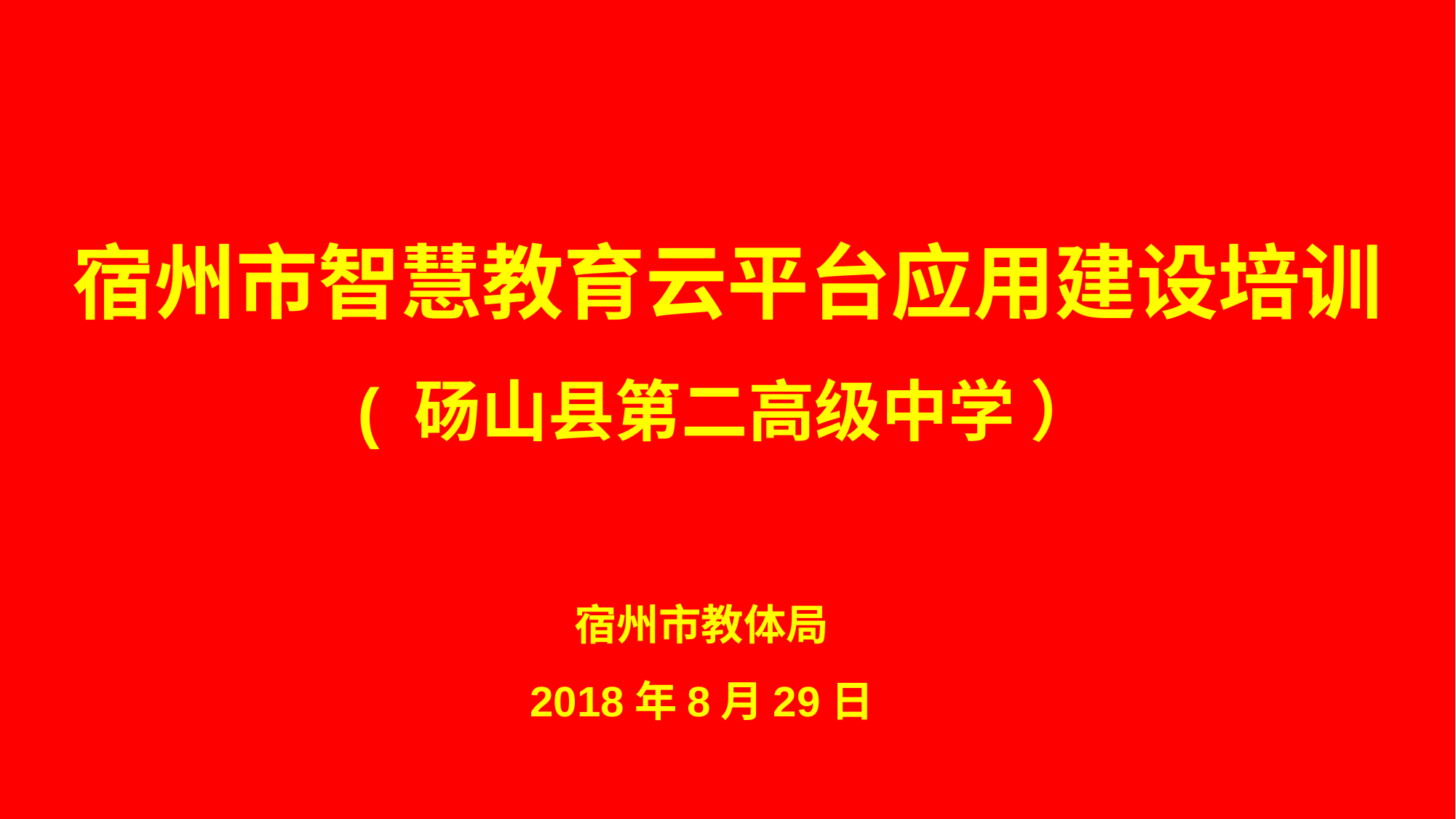

宿州市智慧教育云平台应用建设培训
( 砀山县第二高级中学 ）
宿州市教体局
2018年8月29日